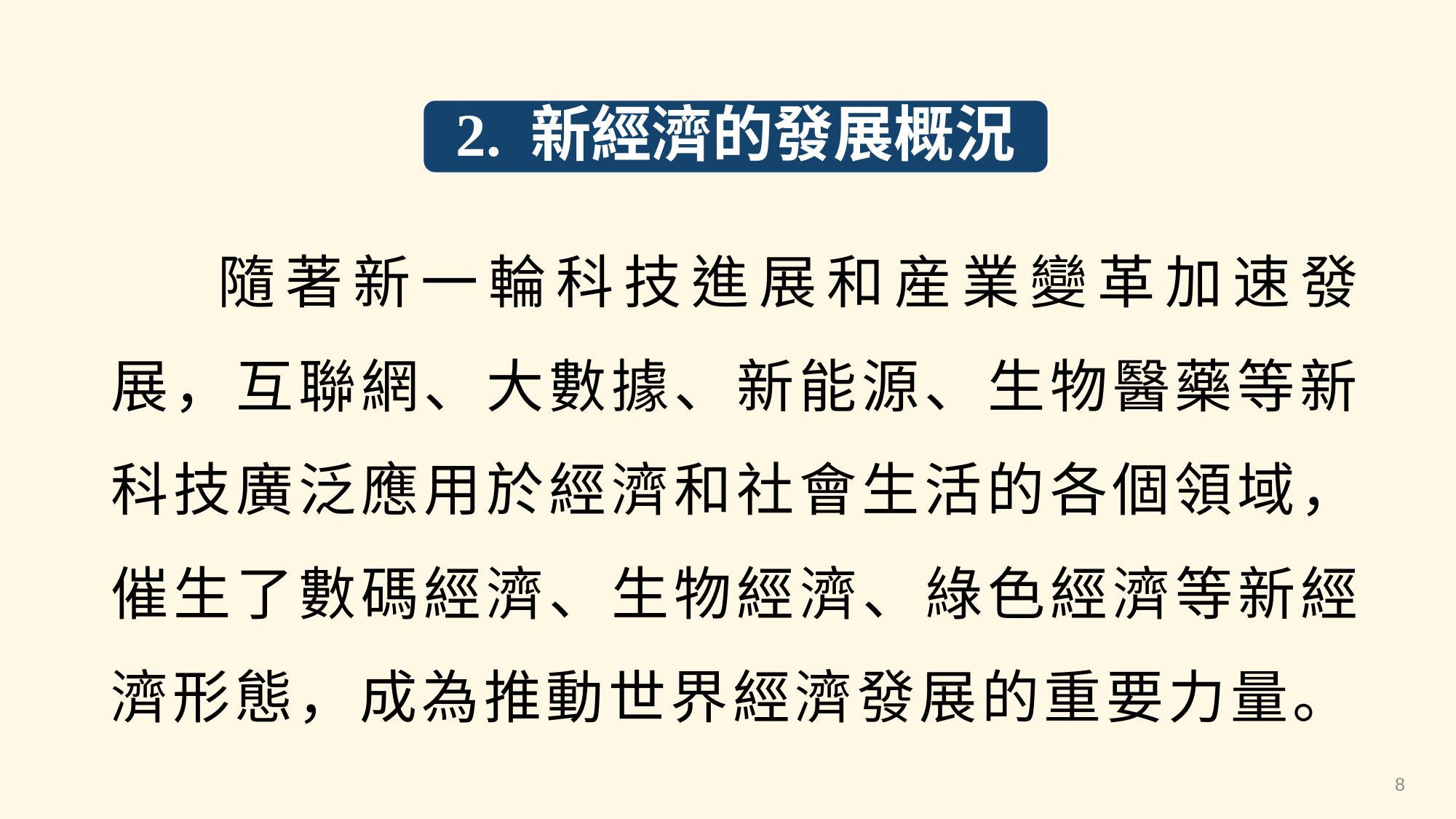

2. 新經濟的發展概況
    隨著新一輪科技進展和産業變革加速發展，互聯網、大數據、新能源、生物醫藥等新科技廣泛應用於經濟和社會生活的各個領域，催生了數碼經濟、生物經濟、綠色經濟等新經濟形態，成為推動世界經濟發展的重要力量。